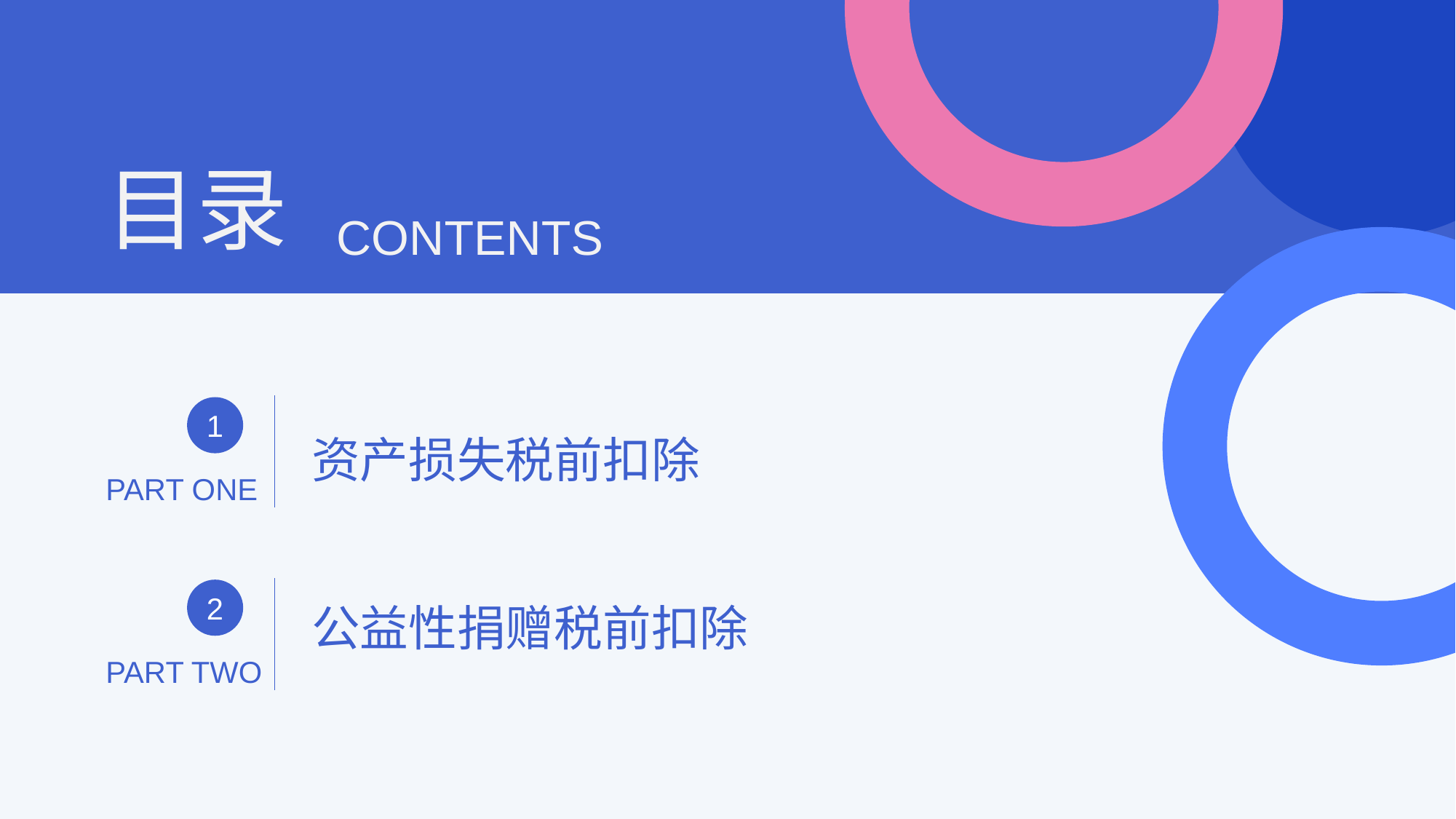

目录
CONTENTS

1
资产损失税前扣除
PART ONE
2
公益性捐赠税前扣除
PART TWO